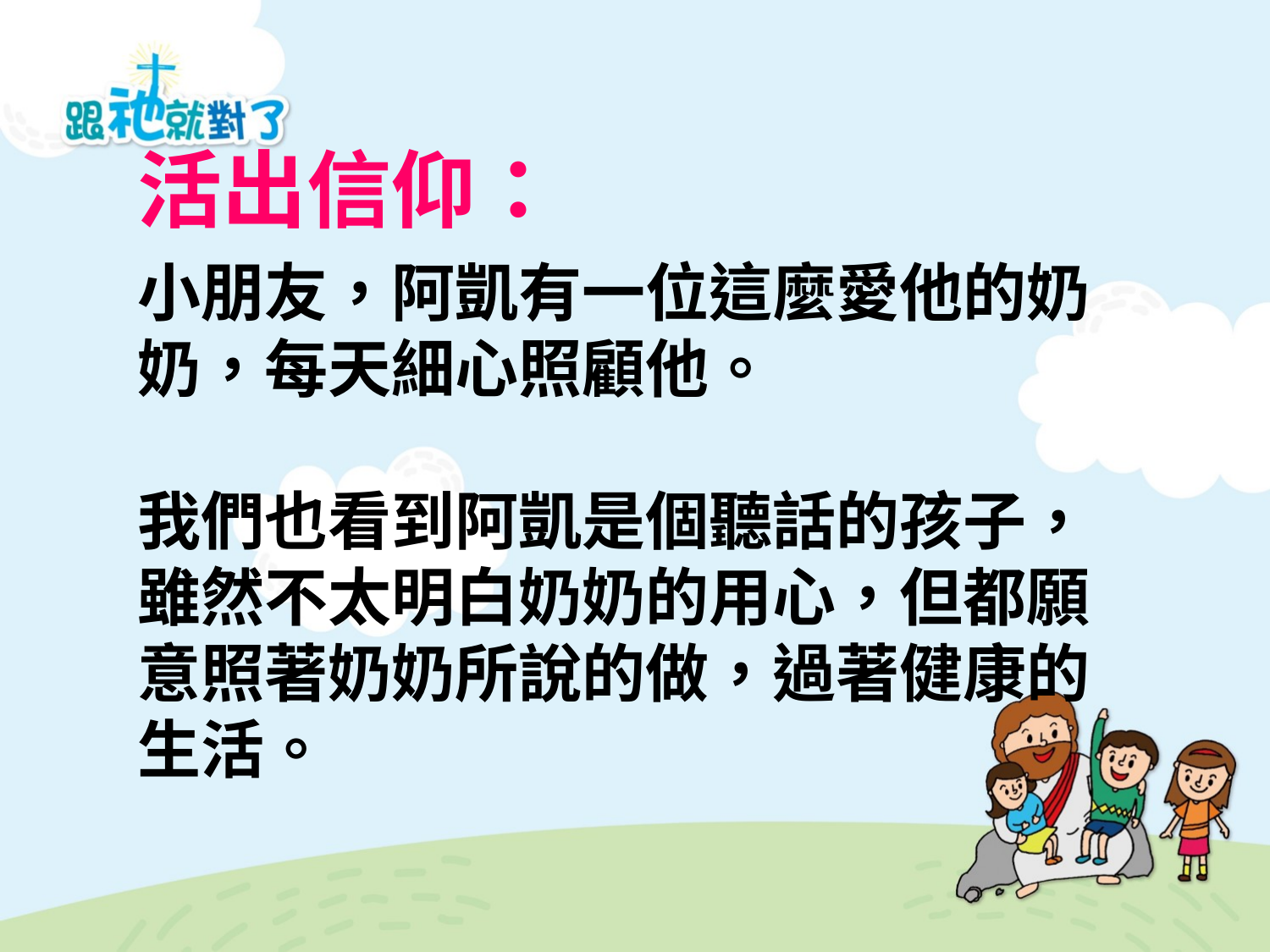

活出信仰：
小朋友，阿凱有一位這麼愛他的奶奶，每天細心照顧他。

我們也看到阿凱是個聽話的孩子，雖然不太明白奶奶的用心，但都願意照著奶奶所說的做，過著健康的生活。